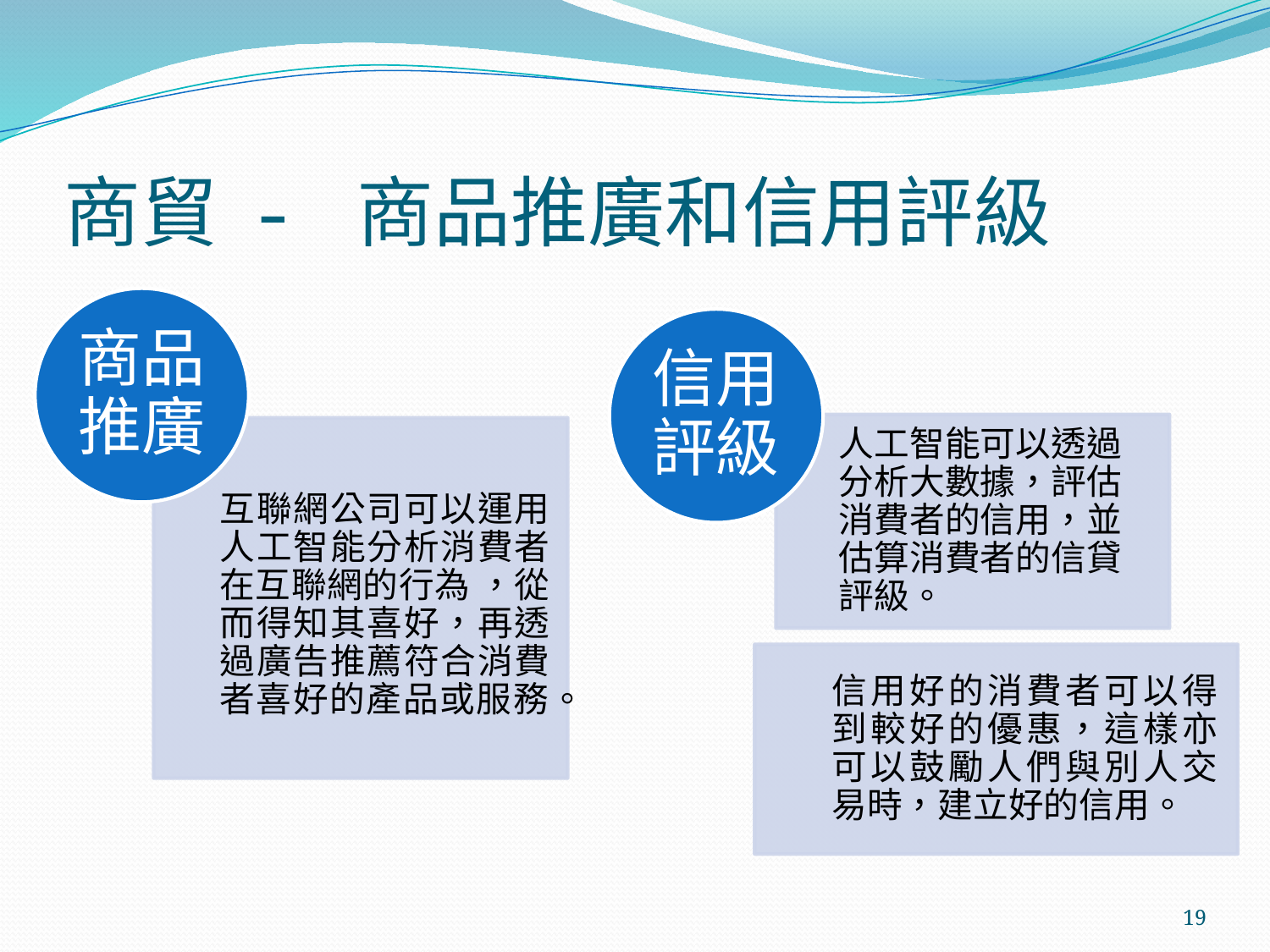

# 商貿 - 商品推廣和信用評級

互聯網公司可以運用人工智能分析消費者在互聯網的行為 ，從而得知其喜好，再透過廣告推薦符合消費者喜好的產品或服務。

商品推廣
人工智能可以透過分析大數據，評估消費者的信用，並估算消費者的信貸評級。
信用好的消費者可以得到較好的優惠，這樣亦可以鼓勵人們與別人交易時，建立好的信用。
信用評級
19